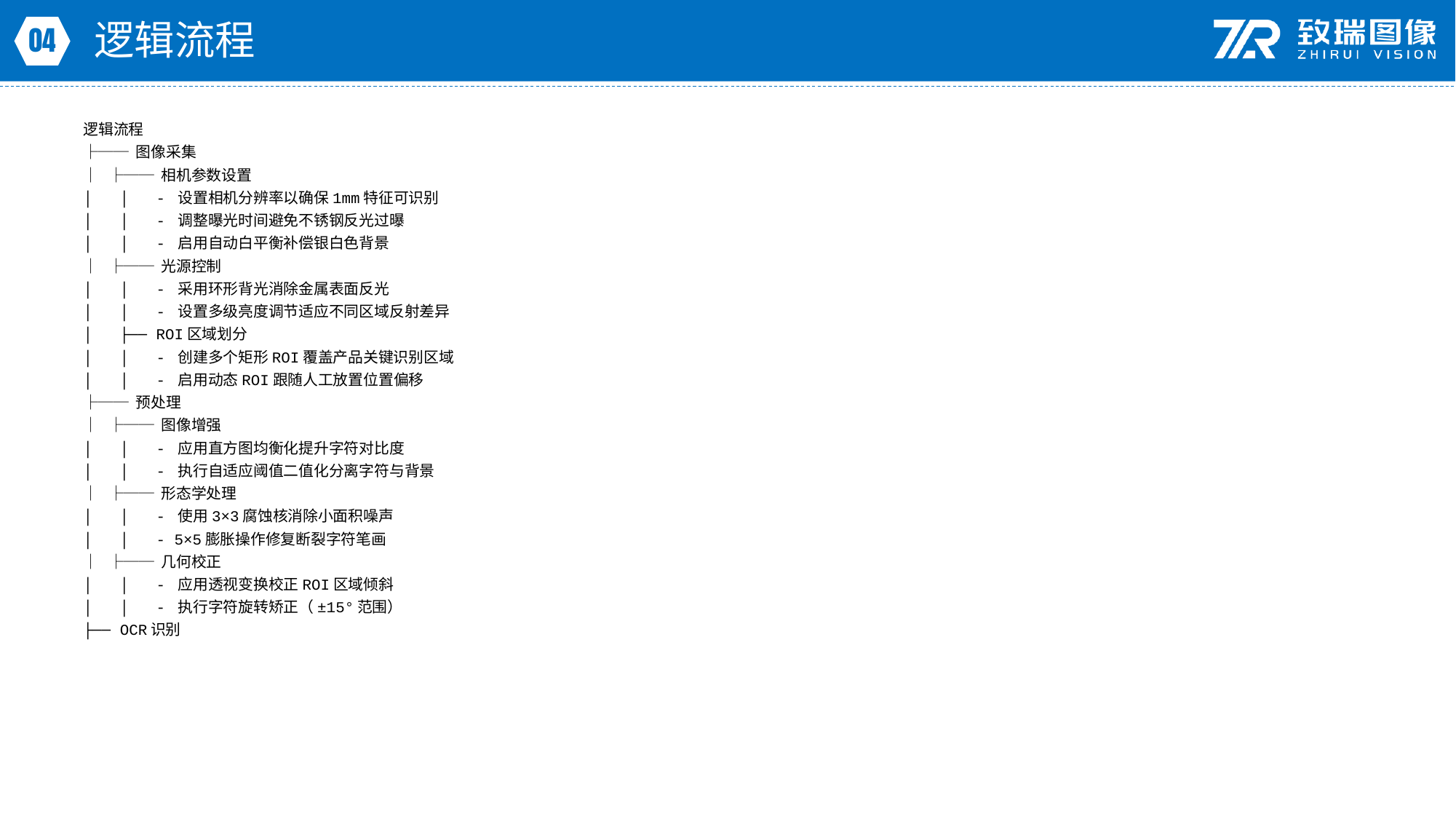

逻辑流程
04

逻辑流程
├── 图像采集
│   ├── 相机参数设置
│   │   - 设置相机分辨率以确保1mm特征可识别
│   │   - 调整曝光时间避免不锈钢反光过曝
│   │   - 启用自动白平衡补偿银白色背景
│   ├── 光源控制
│   │   - 采用环形背光消除金属表面反光
│   │   - 设置多级亮度调节适应不同区域反射差异
│   ├── ROI区域划分
│   │   - 创建多个矩形ROI覆盖产品关键识别区域
│   │   - 启用动态ROI跟随人工放置位置偏移
├── 预处理
│   ├── 图像增强
│   │   - 应用直方图均衡化提升字符对比度
│   │   - 执行自适应阈值二值化分离字符与背景
│   ├── 形态学处理
│   │   - 使用3×3腐蚀核消除小面积噪声
│   │   - 5×5膨胀操作修复断裂字符笔画
│   ├── 几何校正
│   │   - 应用透视变换校正ROI区域倾斜
│   │   - 执行字符旋转矫正（±15°范围）
├── OCR识别